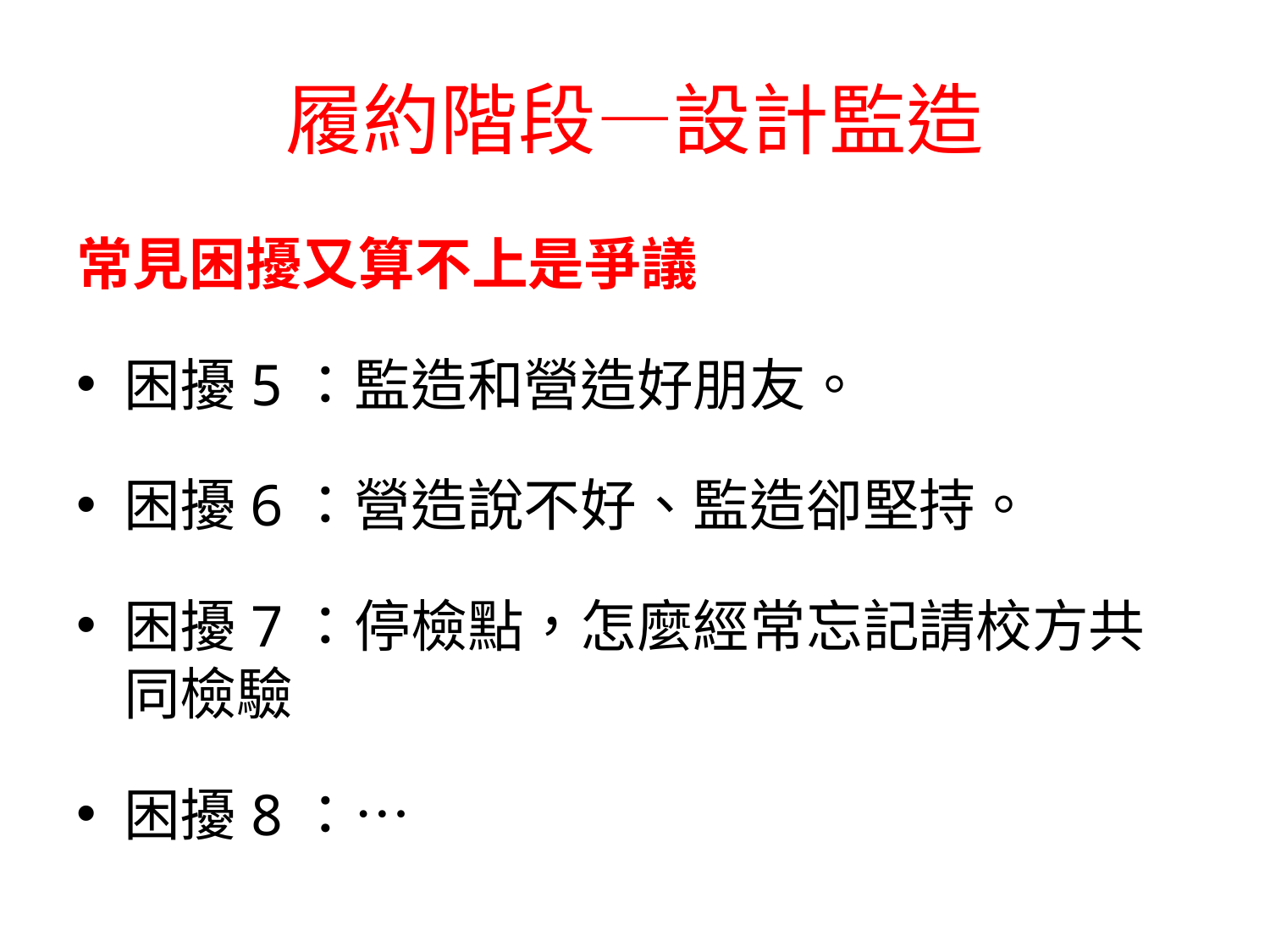

# 履約階段—設計監造
常見困擾又算不上是爭議
困擾5：監造和營造好朋友。
困擾6：營造說不好、監造卻堅持。
困擾7：停檢點，怎麼經常忘記請校方共同檢驗
困擾8：…